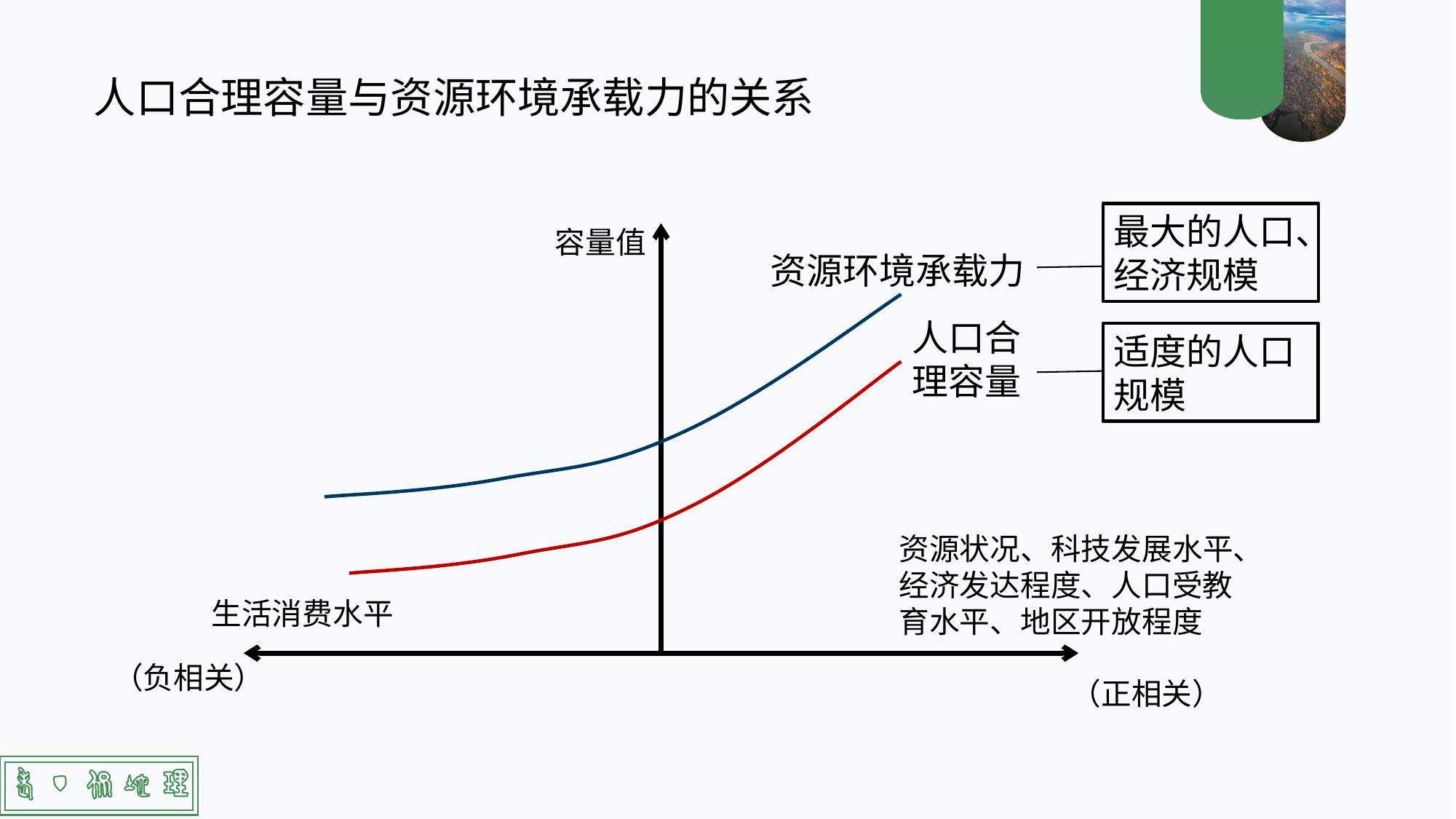

人口合理容量与资源环境承载力的关系
最大的人口、经济规模
容量值
资源环境承载力

人口合理容量
适度的人口规模

资源状况、科技发展水平、经济发达程度、人口受教育水平、地区开放程度
生活消费水平
（负相关）
（正相关）